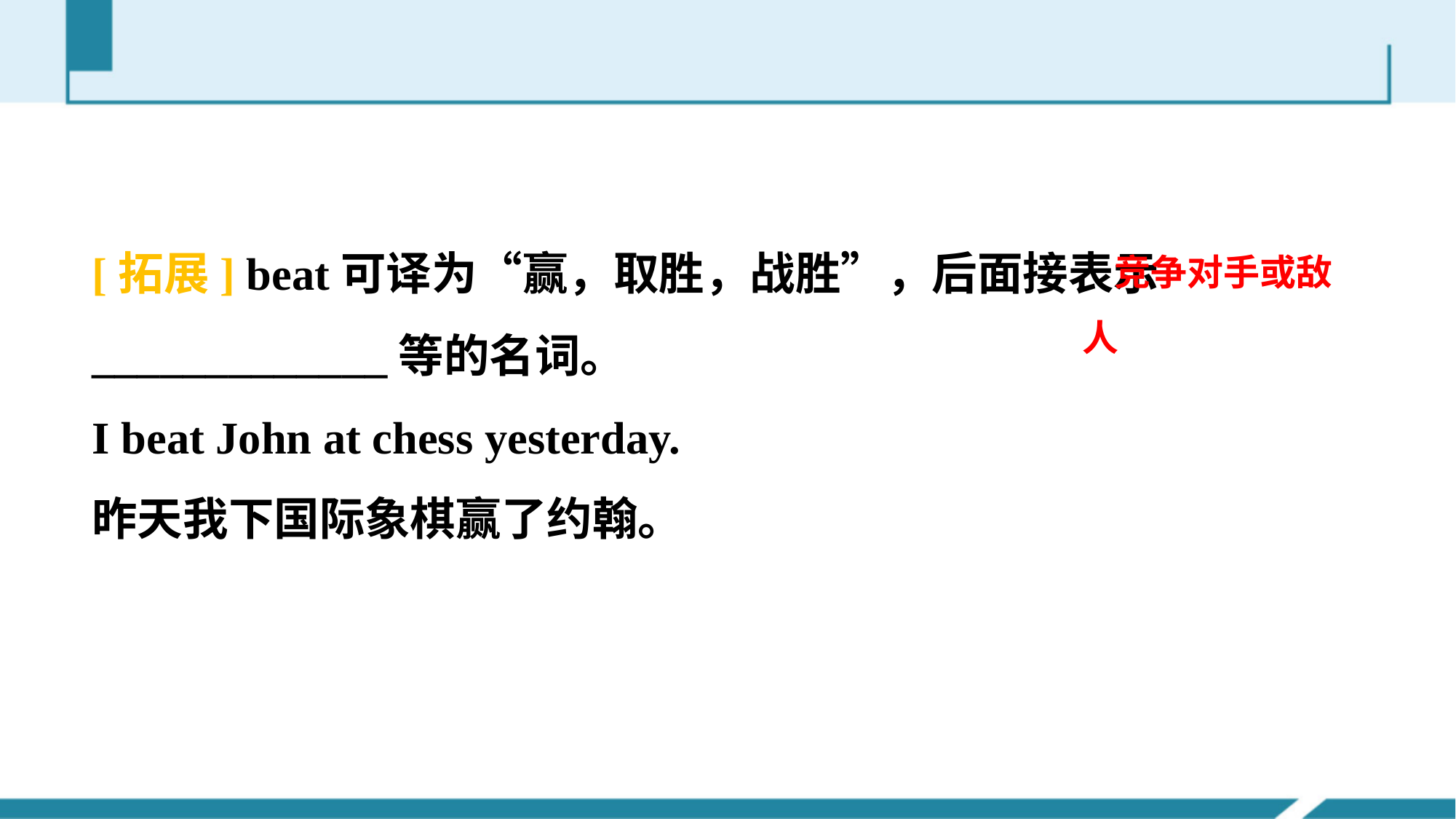

[拓展] beat可译为“赢，取胜，战胜”，后面接表示_____________等的名词。
I beat John at chess yesterday.
昨天我下国际象棋赢了约翰。
竞争对手或敌人